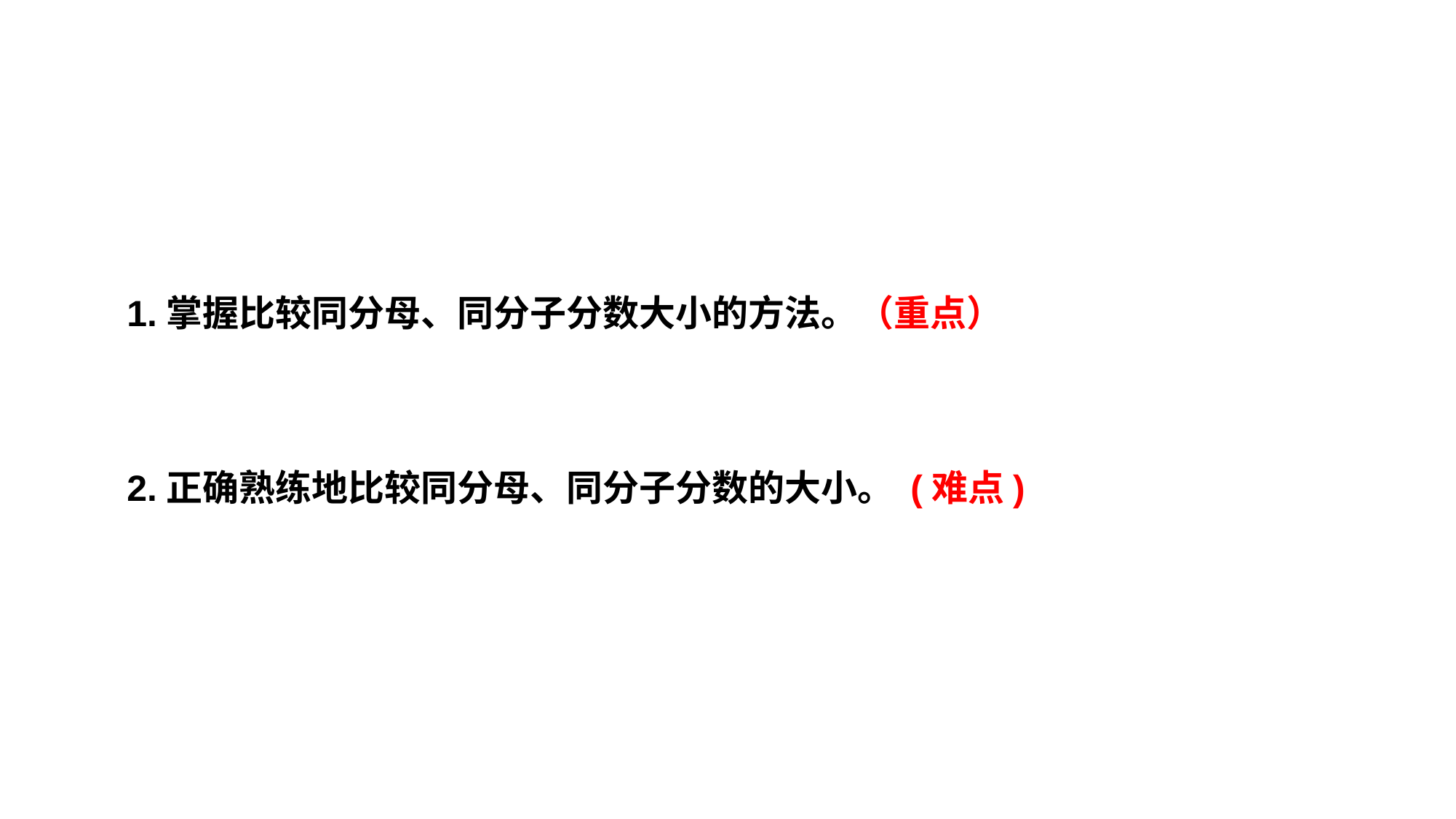

1.掌握比较同分母、同分子分数大小的方法。（重点）

2.正确熟练地比较同分母、同分子分数的大小。 (难点)